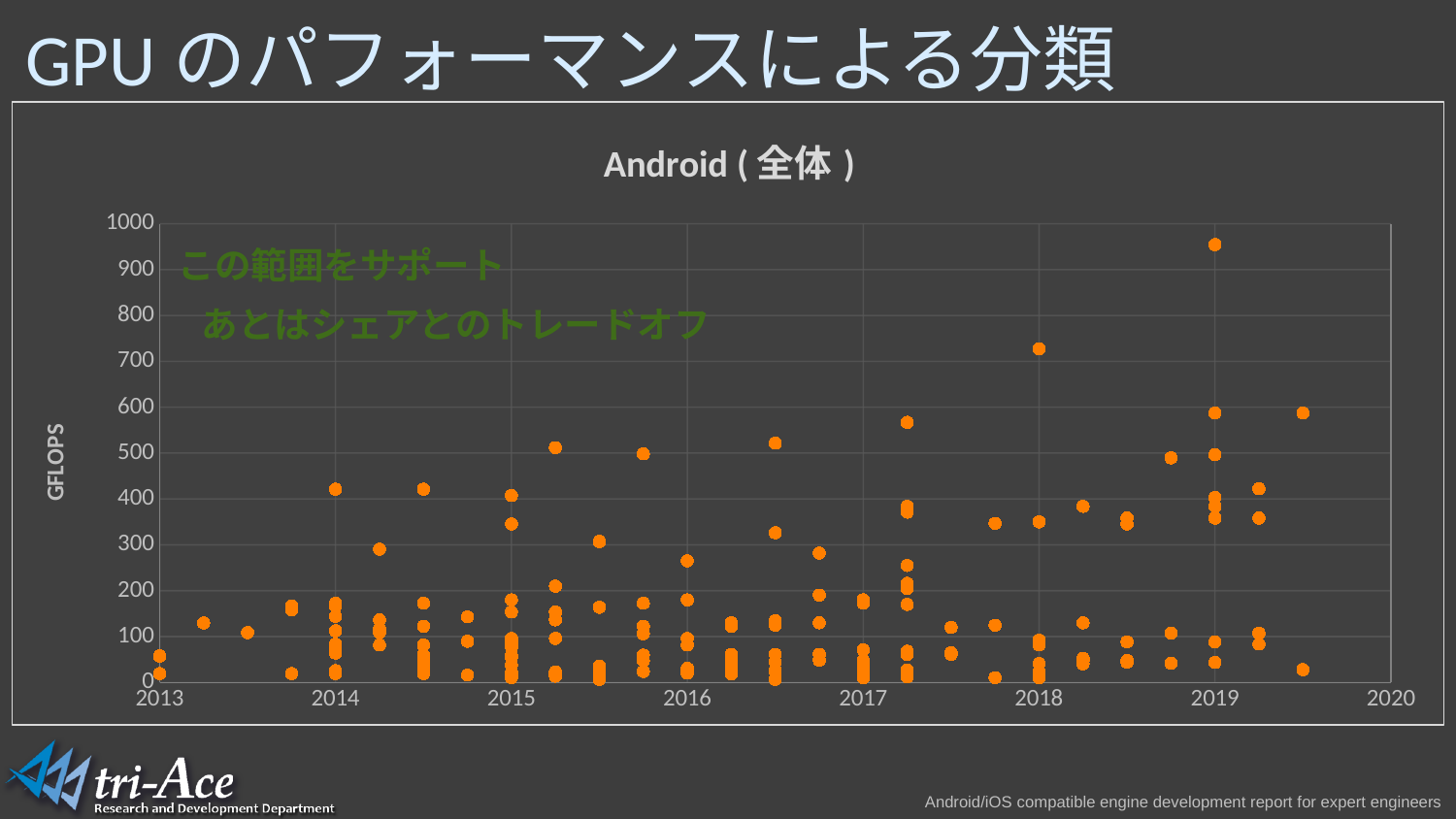

# GPUのパフォーマンスによる分類

[unsupported chart]

この範囲をサポート
あとはシェアとのトレードオフ